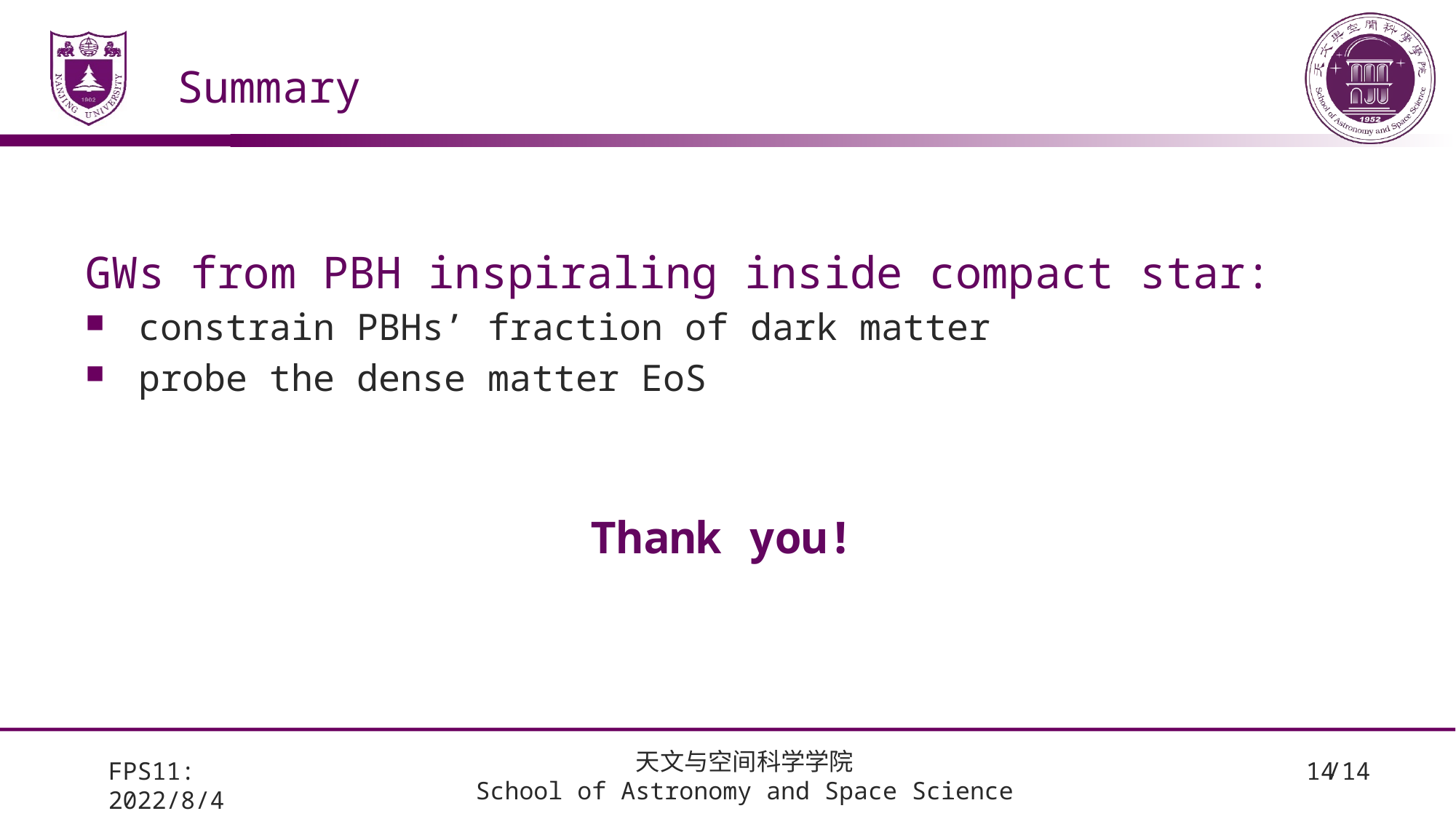

# Summary

GWs from PBH inspiraling inside compact star:
constrain PBHs’ fraction of dark matter
probe the dense matter EoS

Thank you!
天文与空间科学学院
School of Astronomy and Space Science
FPS11: 2022/8/4
14